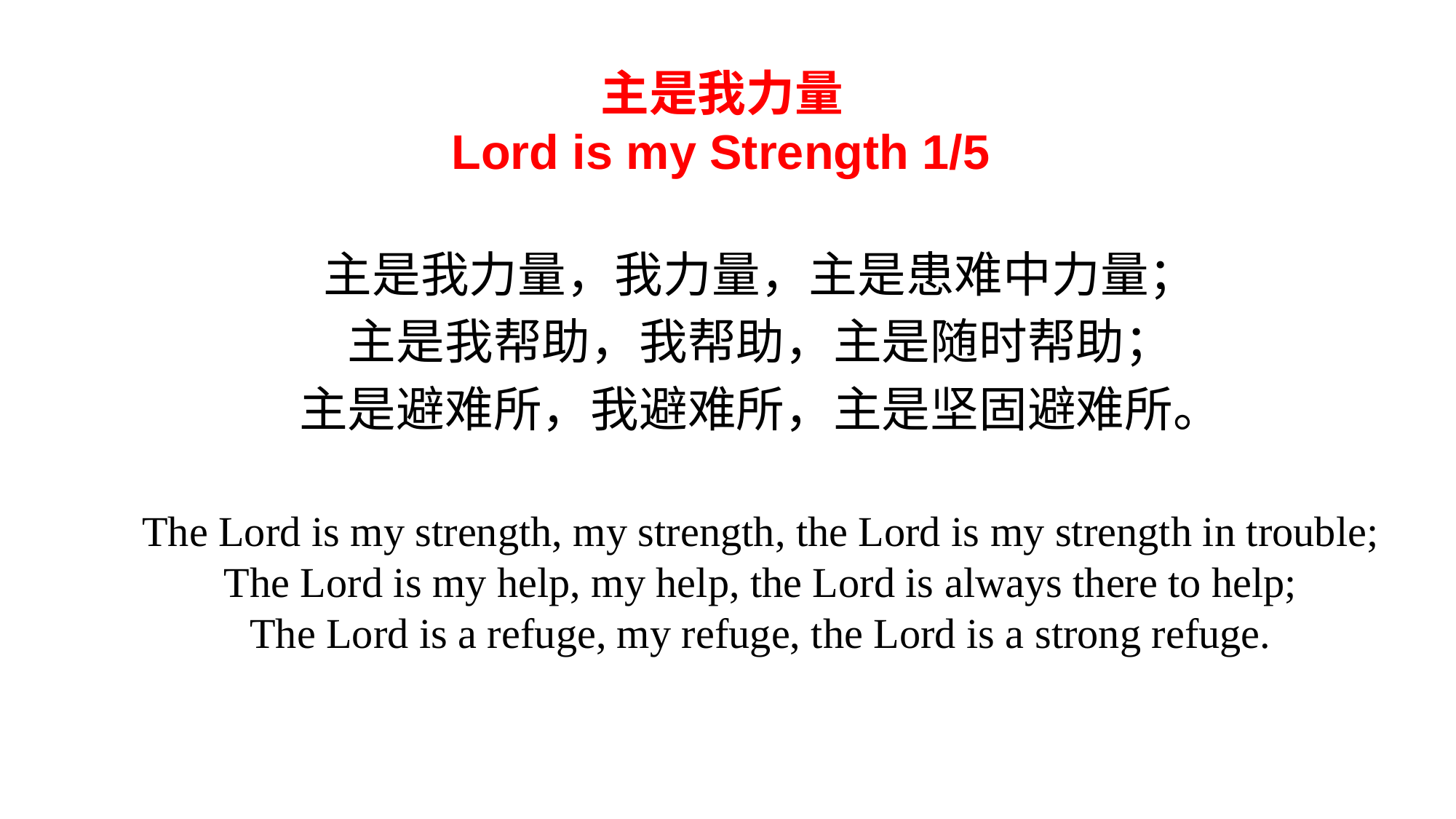

# 主是我力量 Lord is my Strength 1/5
主是我力量，我力量，主是患难中力量；
主是我帮助，我帮助，主是随时帮助；
主是避难所，我避难所，主是坚固避难所。

The Lord is my strength, my strength, the Lord is my strength in trouble;
The Lord is my help, my help, the Lord is always there to help;
The Lord is a refuge, my refuge, the Lord is a strong refuge.